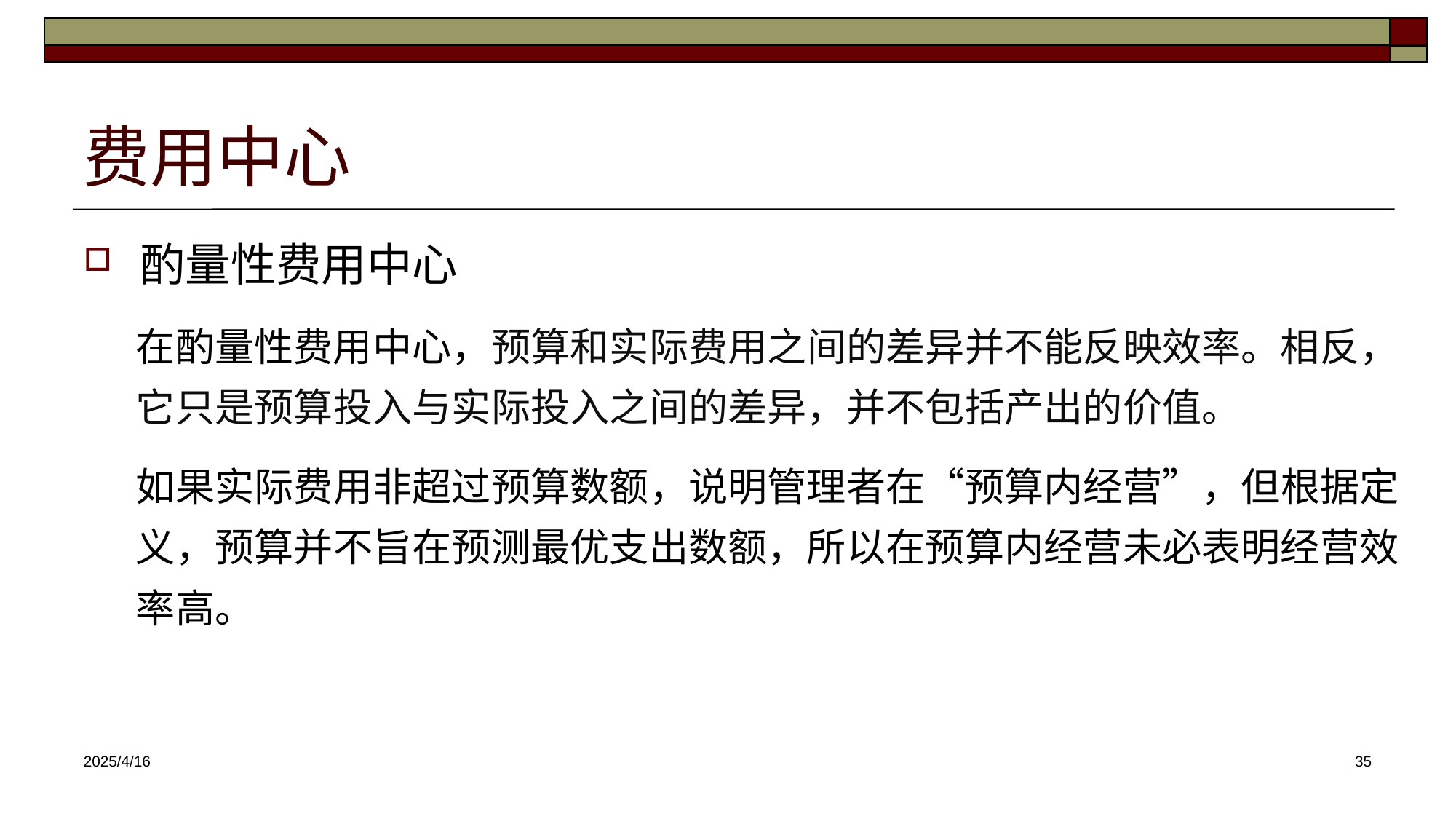

# 费用中心
酌量性费用中心
在酌量性费用中心，预算和实际费用之间的差异并不能反映效率。相反，它只是预算投入与实际投入之间的差异，并不包括产出的价值。
如果实际费用非超过预算数额，说明管理者在“预算内经营”，但根据定义，预算并不旨在预测最优支出数额，所以在预算内经营未必表明经营效率高。
2025/4/16
35